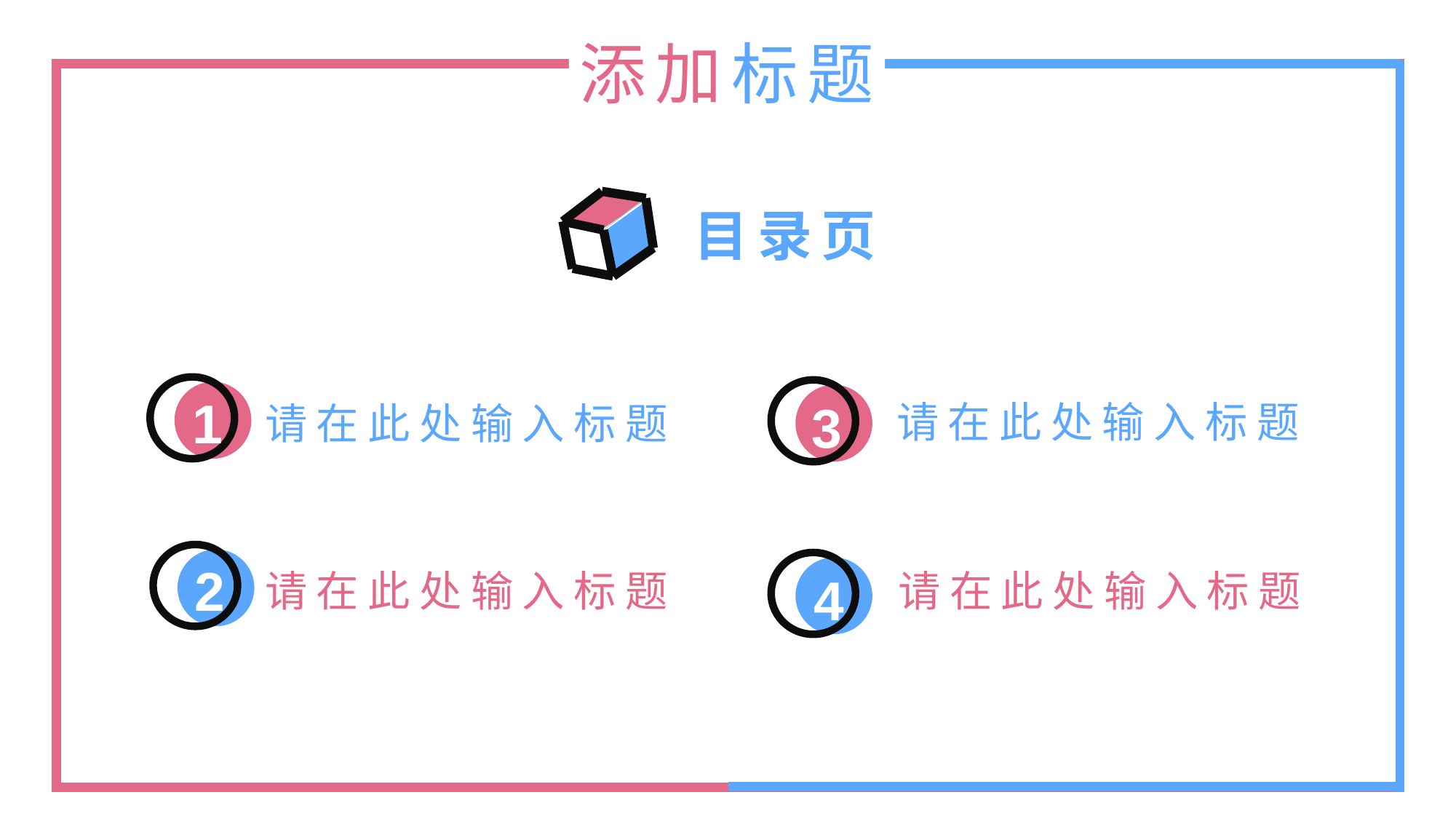

添加标题

目录页

1

3
请在此处输入标题
请在此处输入标题

2

4
请在此处输入标题
请在此处输入标题